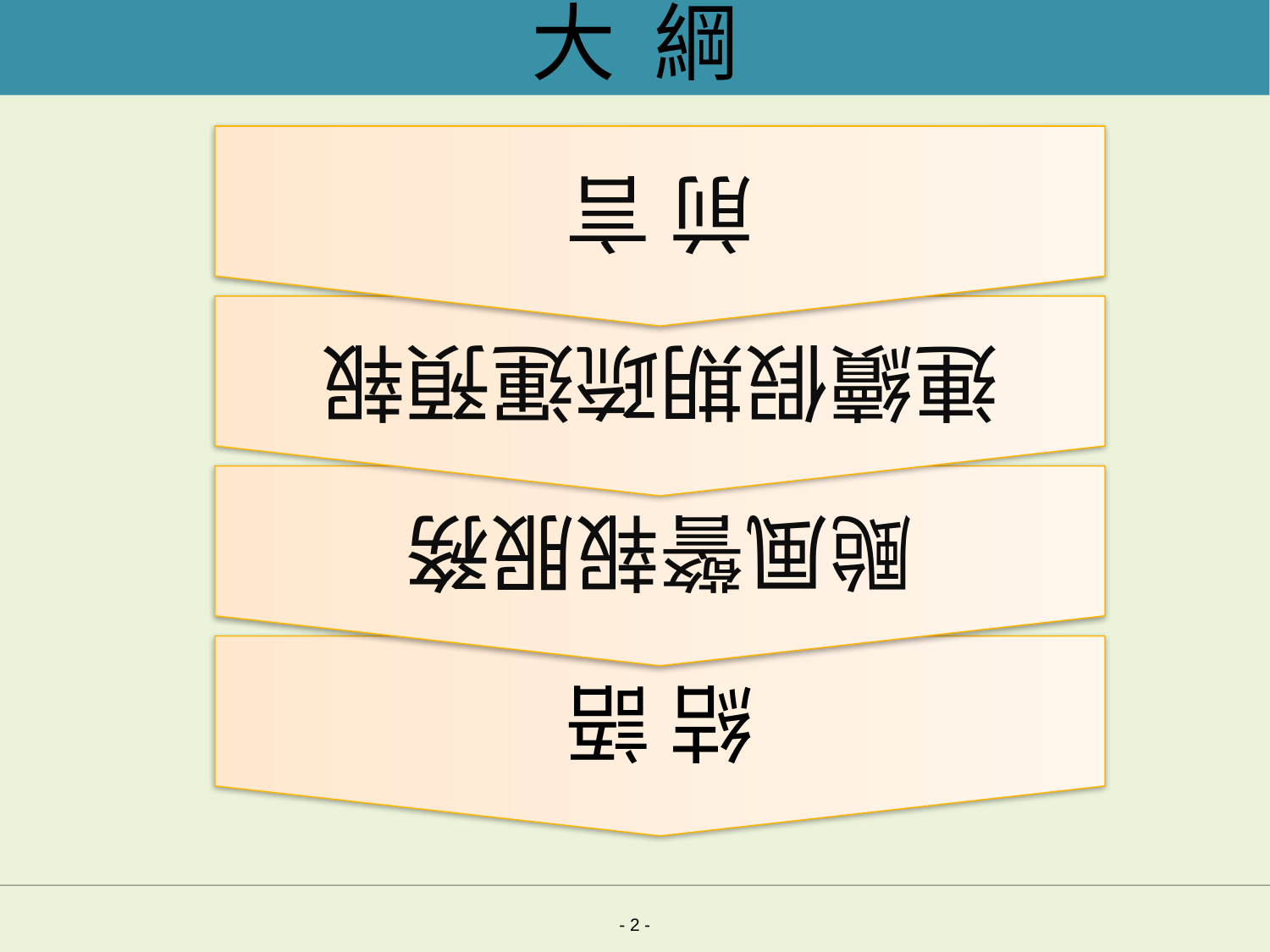

# 大  綱
前 言
連續假期疏運預報
颱風警報服務
結 語